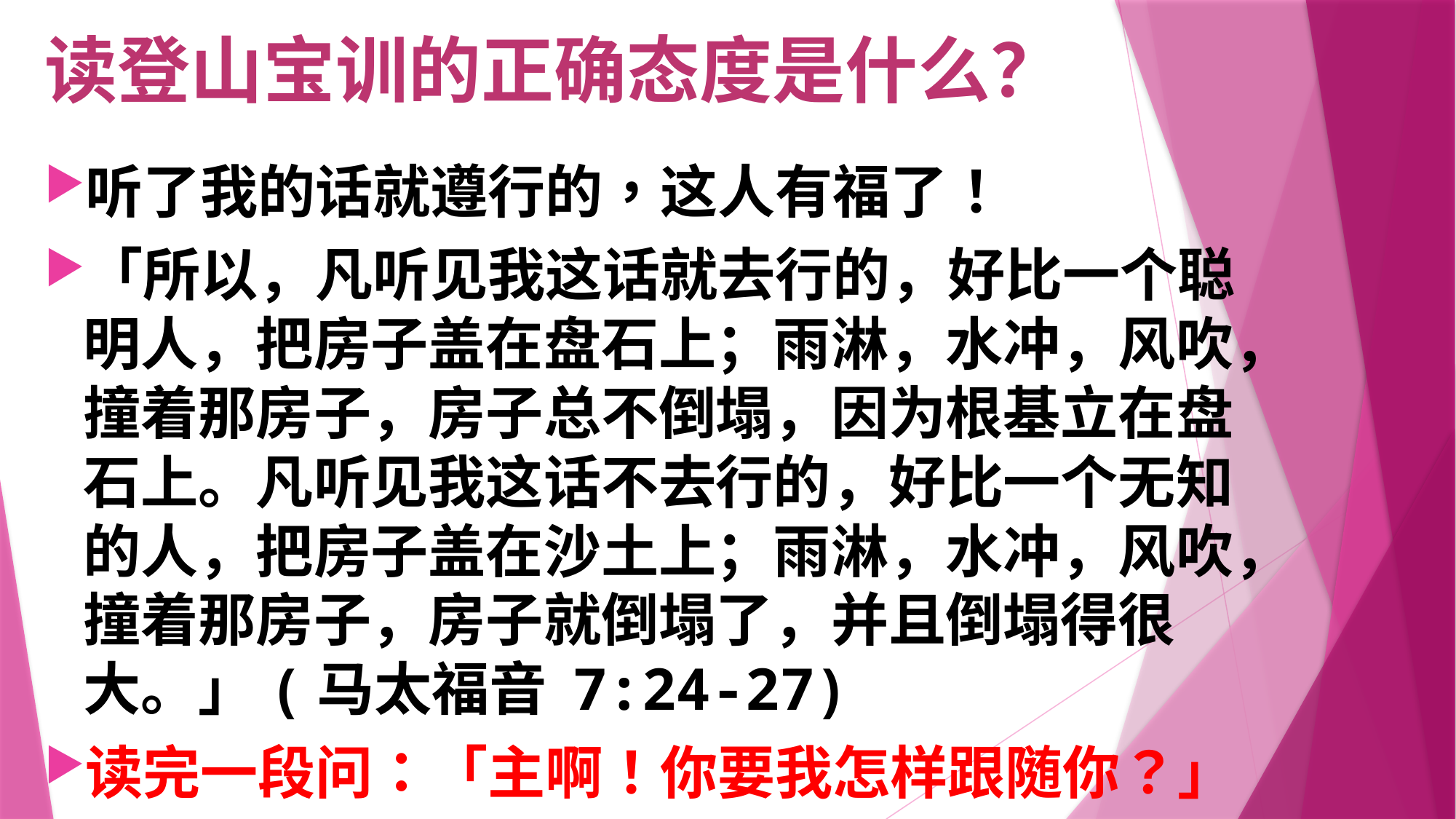

# 读登山宝训的正确态度是什么？
听了我的话就遵行的，这人有福了！
「所以，凡听见我这话就去行的，好比一个聪明人，把房子盖在盘石上；雨淋，水冲，风吹，撞着那房子，房子总不倒塌，因为根基立在盘石上。凡听见我这话不去行的，好比一个无知的人，把房子盖在沙土上；雨淋，水冲，风吹，撞着那房子，房子就倒塌了，并且倒塌得很大。」(马太福音 7:24-27)
读完一段问：「主啊！你要我怎样跟随你？」